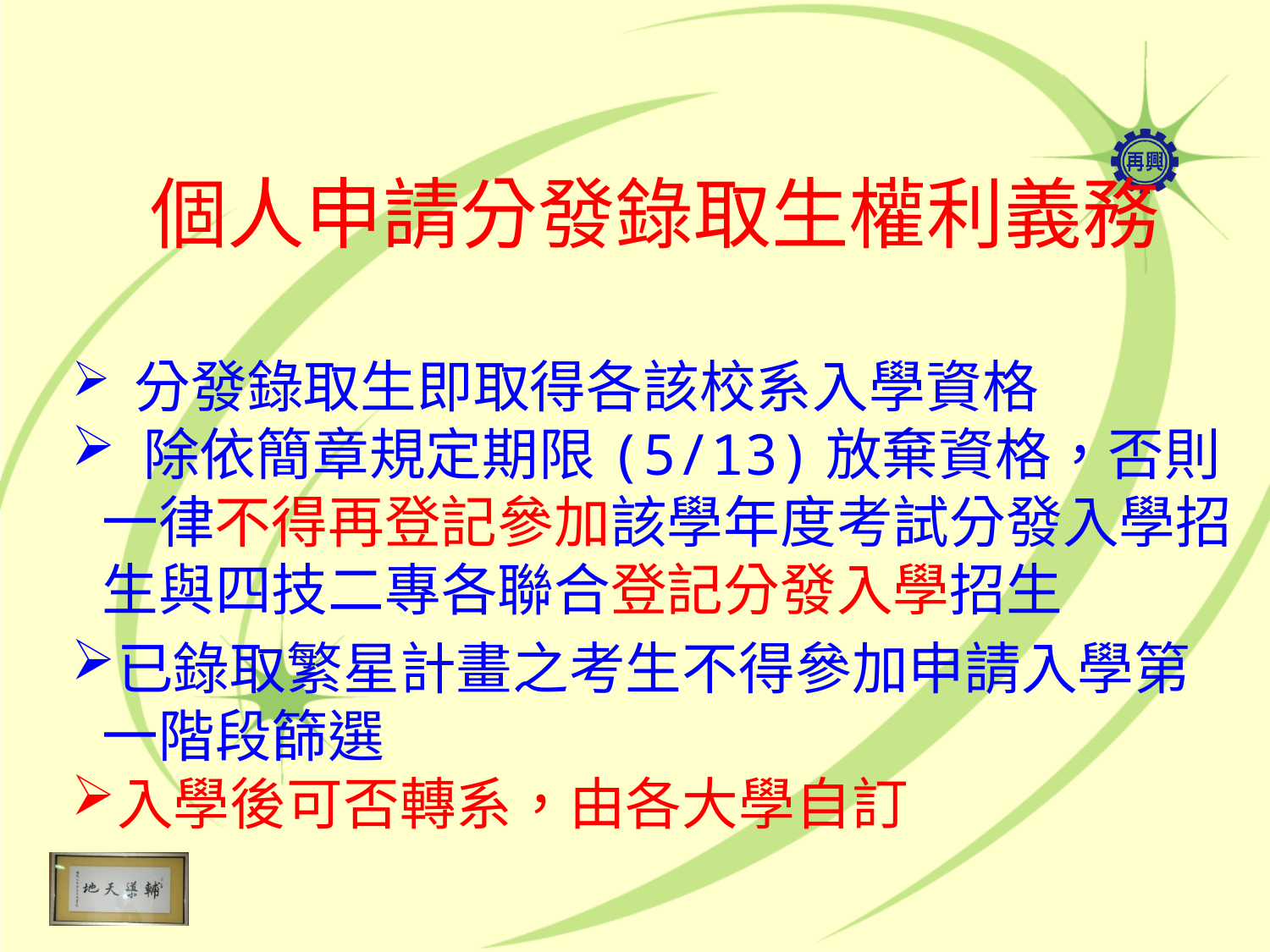

個人申請分發錄取生權利義務

 分發錄取生即取得各該校系入學資格
 除依簡章規定期限(5/13)放棄資格，否則一律不得再登記參加該學年度考試分發入學招生與四技二專各聯合登記分發入學招生
已錄取繁星計畫之考生不得參加申請入學第一階段篩選
入學後可否轉系，由各大學自訂